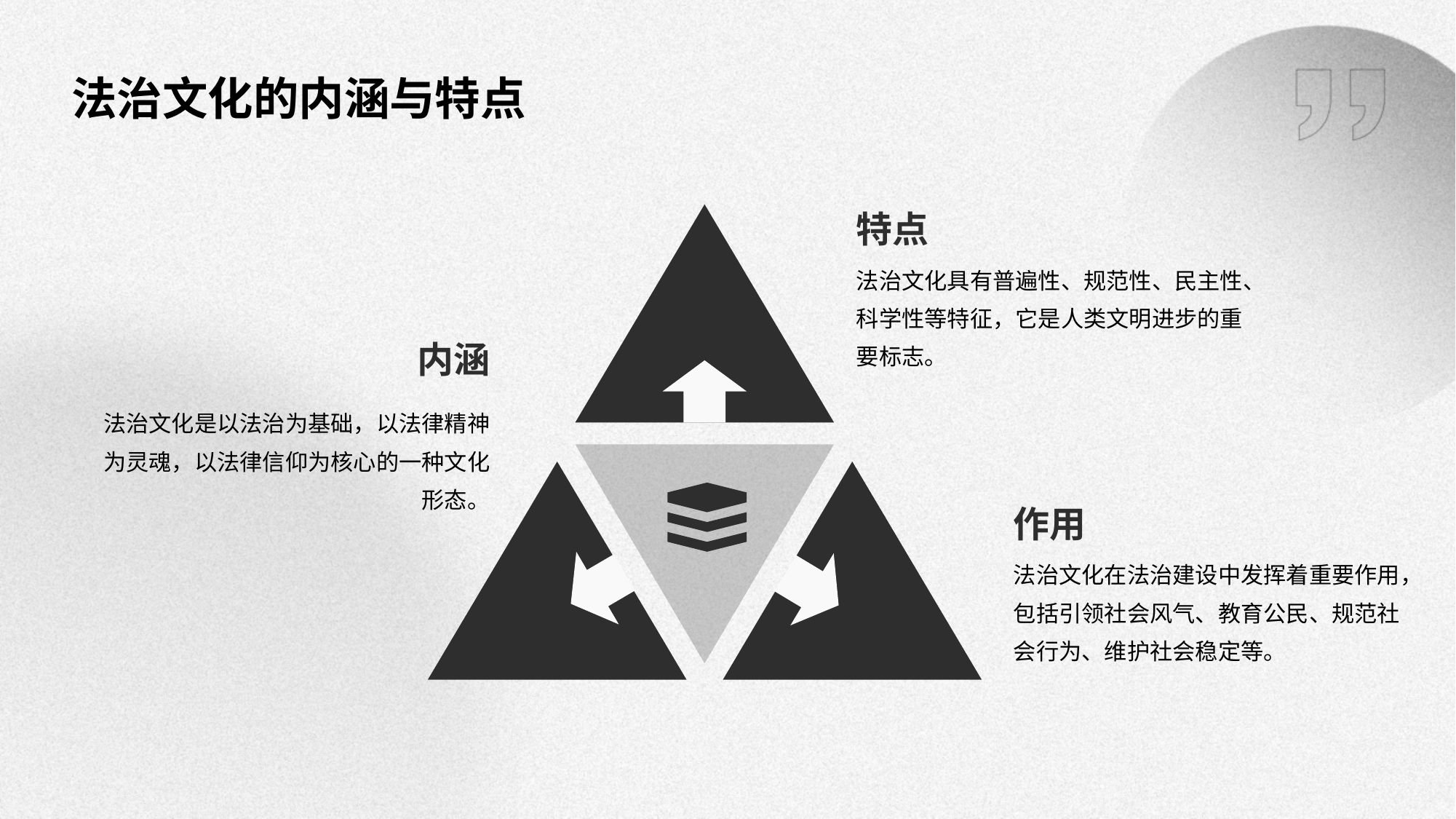

法治文化的内涵与特点
特点

法治文化具有普遍性、规范性、民主性、科学性等特征，它是人类文明进步的重要标志。
内涵

法治文化是以法治为基础，以法律精神为灵魂，以法律信仰为核心的一种文化形态。

作用

法治文化在法治建设中发挥着重要作用，包括引领社会风气、教育公民、规范社会行为、维护社会稳定等。